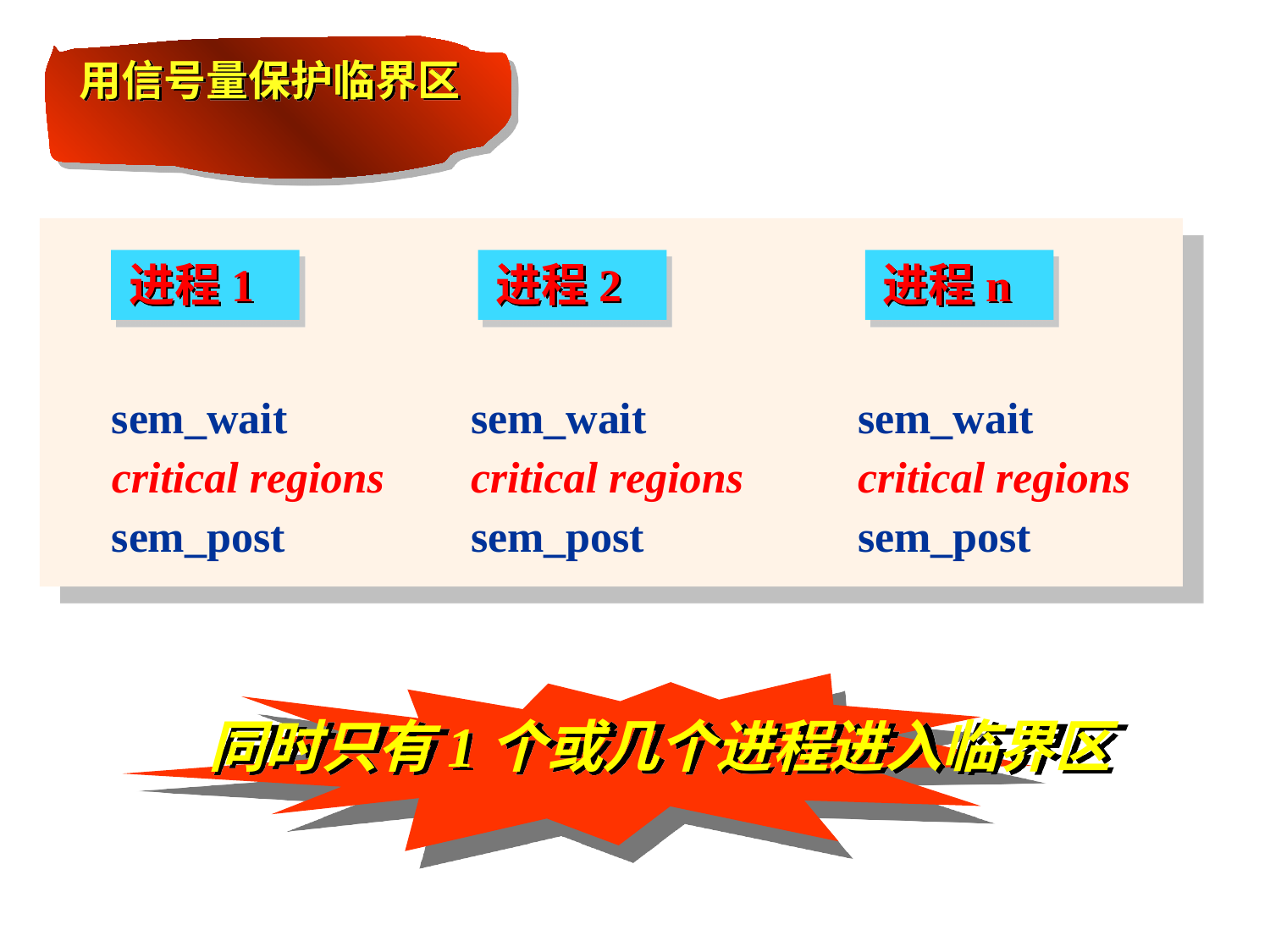

用信号量保护临界区

sem_wait
critical regions
sem_post
进程1

进程2

进程n

sem_wait
critical regions
sem_post
sem_wait
critical regions
sem_post

同时只有1个或几个进程进入临界区